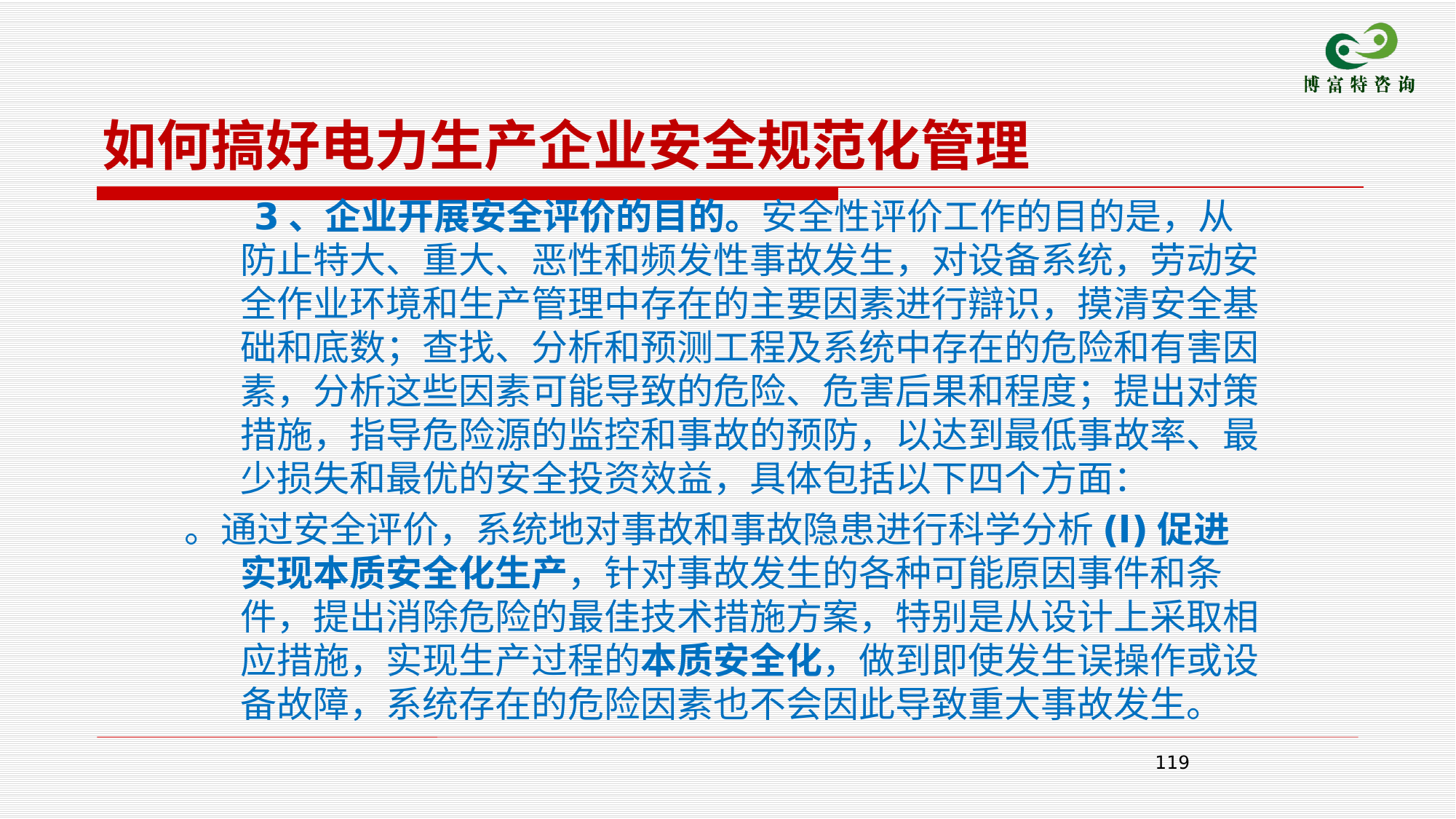

如何搞好电力生产企业安全规范化管理
      3、企业开展安全评价的目的。安全性评价工作的目的是，从防止特大、重大、恶性和频发性事故发生，对设备系统，劳动安全作业环境和生产管理中存在的主要因素进行辯识，摸清安全基础和底数；查找、分析和预测工程及系统中存在的危险和有害因素，分析这些因素可能导致的危险、危害后果和程度；提出对策措施，指导危险源的监控和事故的预防，以达到最低事故率、最少损失和最优的安全投资效益，具体包括以下四个方面：
。通过安全评价，系统地对事故和事故隐患进行科学分析(l)促进实现本质安全化生产，针对事故发生的各种可能原因事件和条件，提出消除危险的最佳技术措施方案，特别是从设计上采取相应措施，实现生产过程的本质安全化，做到即使发生误操作或设备故障，系统存在的危险因素也不会因此导致重大事故发生。

119